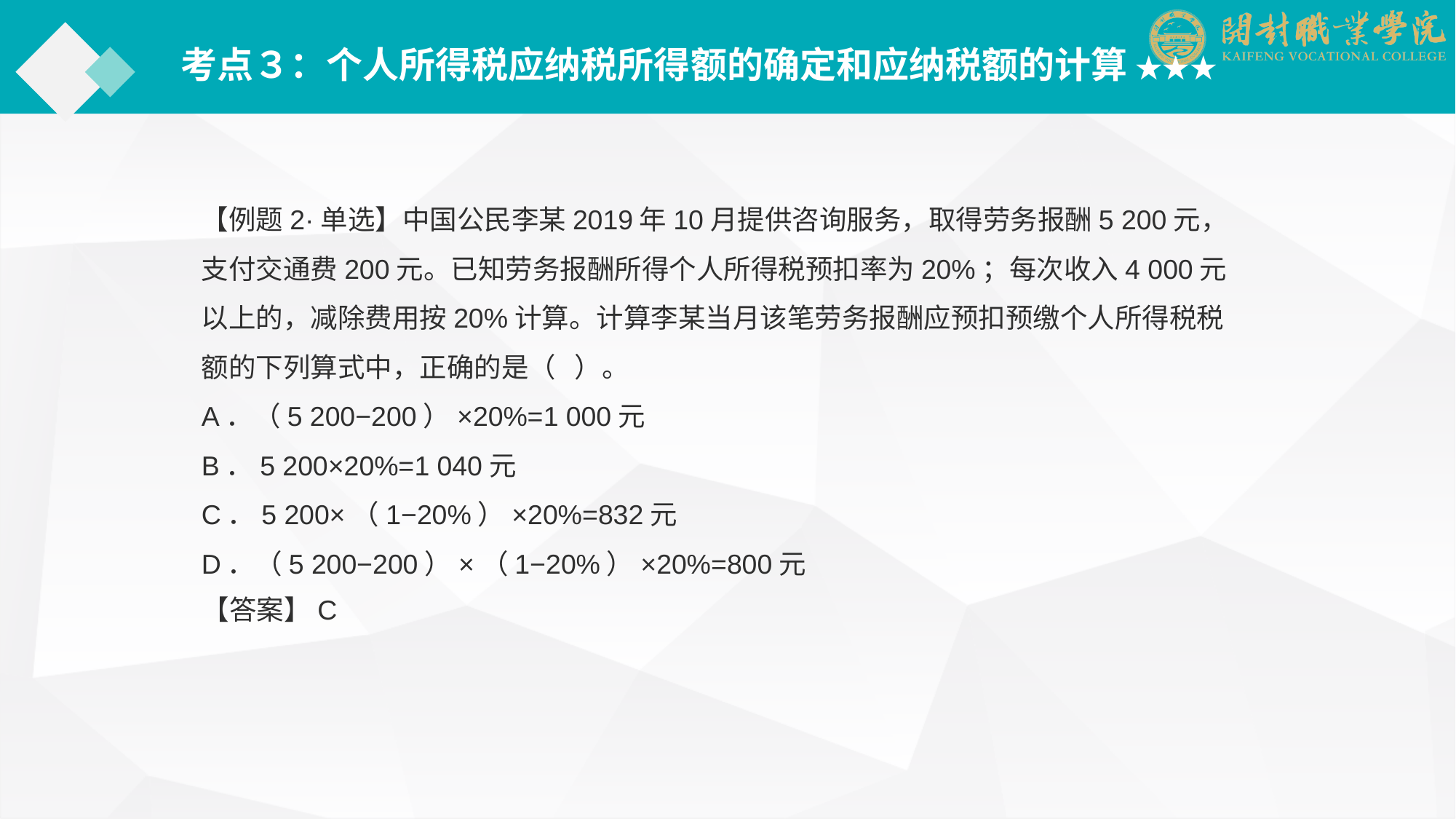

考点３：个人所得税应纳税所得额的确定和应纳税额的计算 ★★★
【例题2·单选】中国公民李某2019年10月提供咨询服务，取得劳务报酬5 200元，支付交通费200元。已知劳务报酬所得个人所得税预扣率为20%；每次收入4 000元以上的，减除费用按20%计算。计算李某当月该笔劳务报酬应预扣预缴个人所得税税额的下列算式中，正确的是（   ）。
A．（5 200−200）×20%=1 000元
B．5 200×20%=1 040元
C．5 200×（1−20%）×20%=832元
D．（5 200−200）×（1−20%）×20%=800元
【答案】C